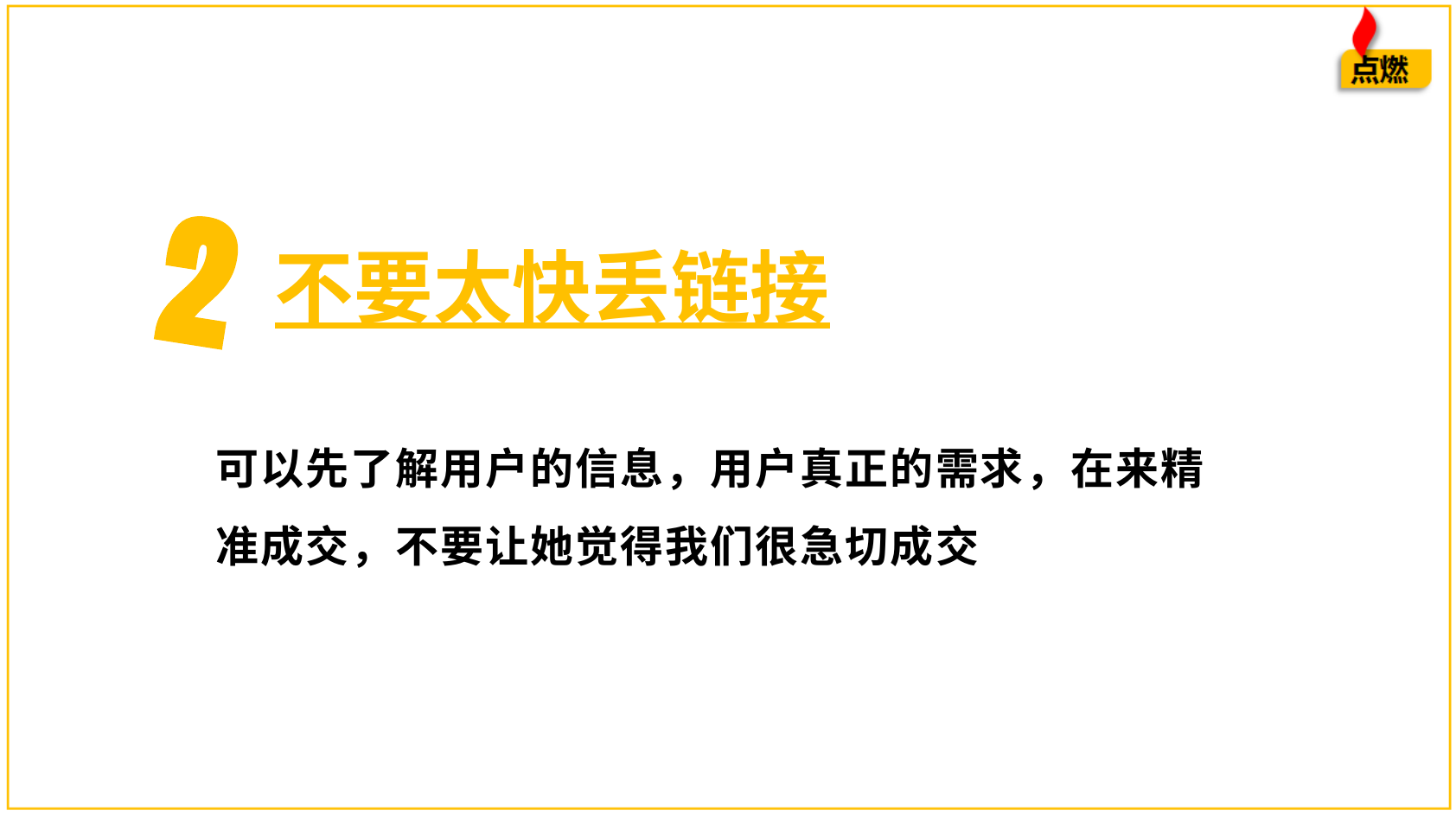

2
不要太快丢链接
可以先了解用户的信息，用户真正的需求，在来精准成交，不要让她觉得我们很急切成交